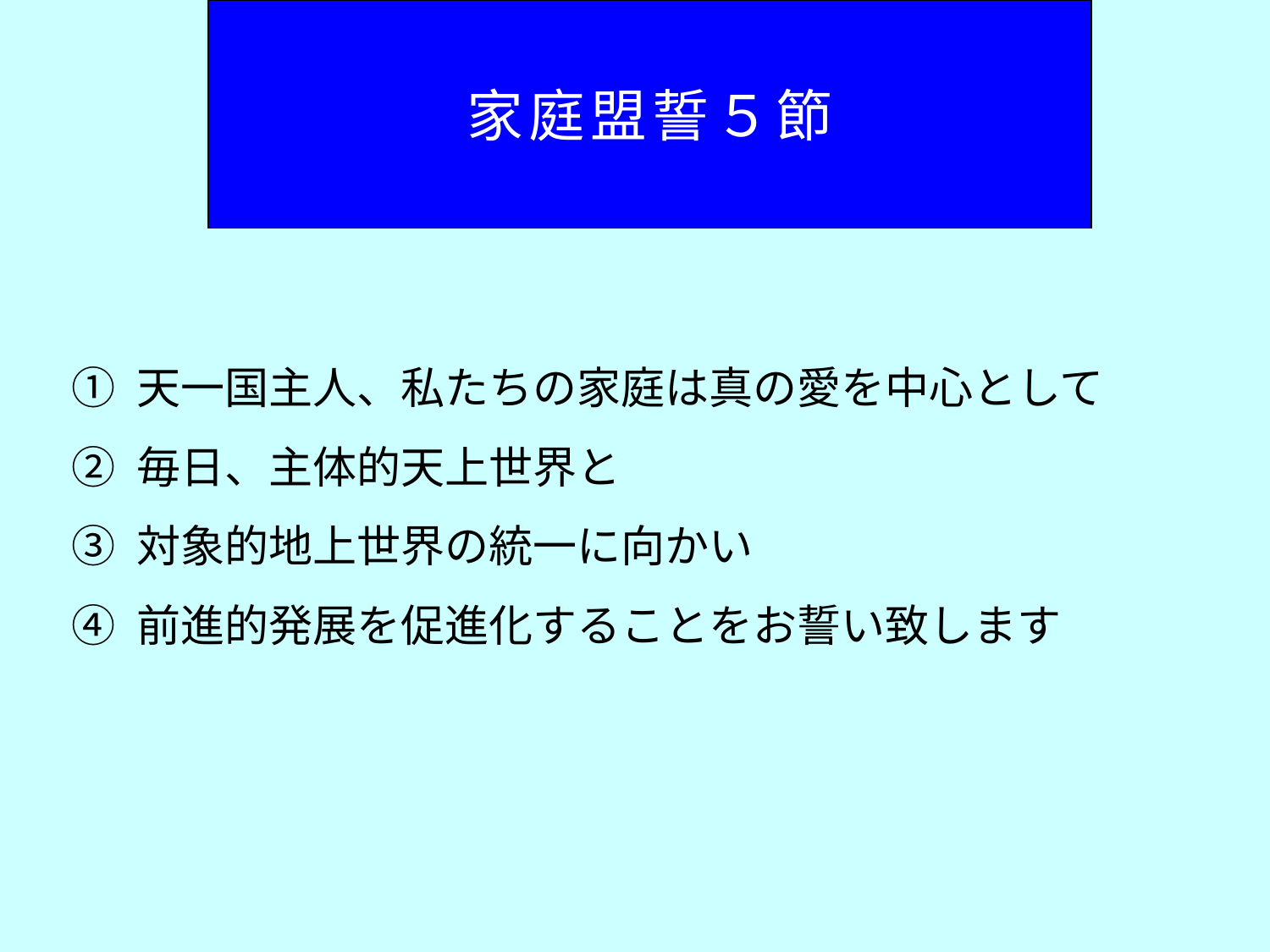

家庭盟誓５節
① 天一国主人、私たちの家庭は真の愛を中心として
② 毎日、主体的天上世界と
③ 対象的地上世界の統一に向かい
④ 前進的発展を促進化することをお誓い致します